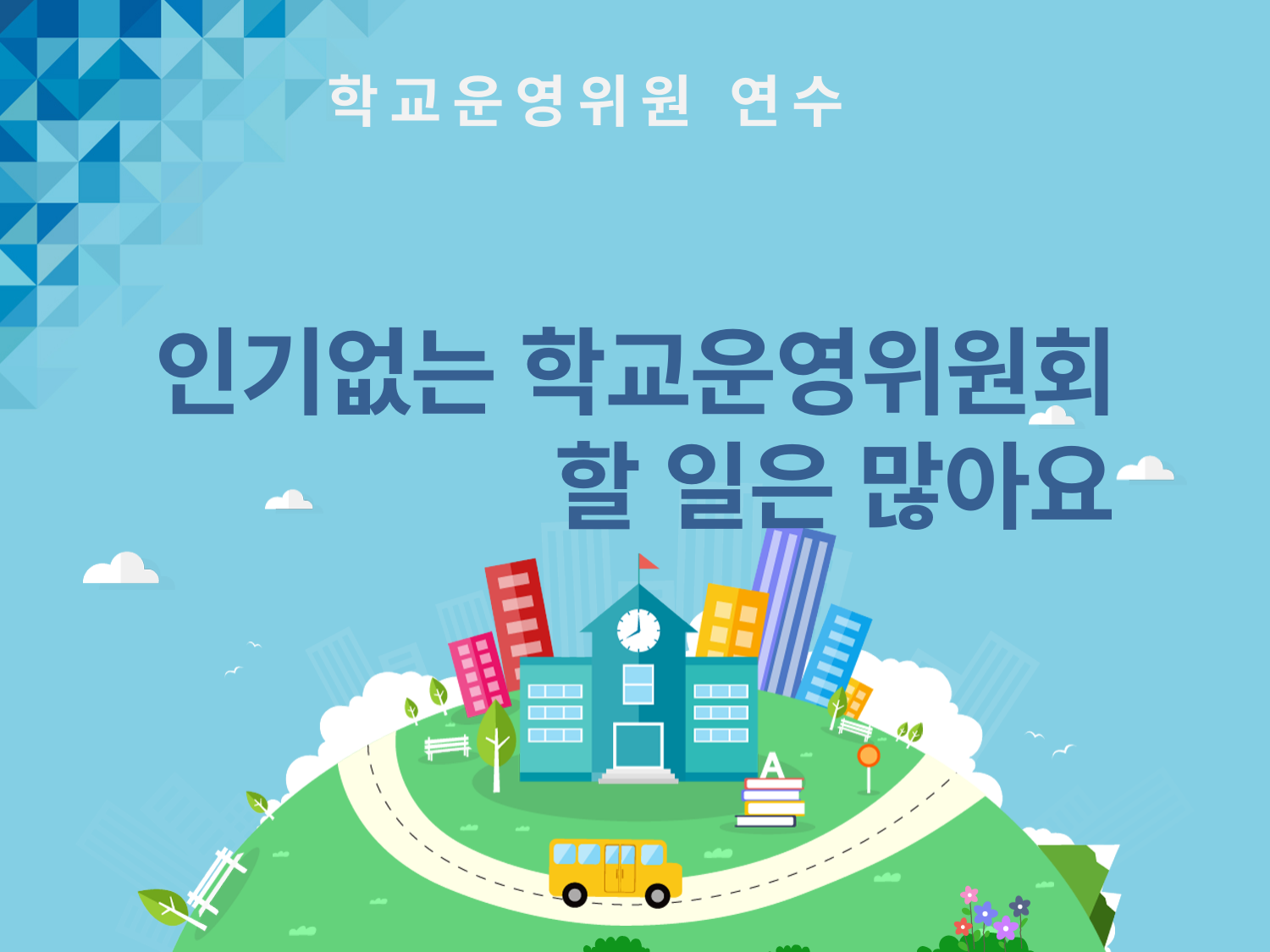

학교운영위원 연수
인기없는 학교운영위원회
할 일은 많아요